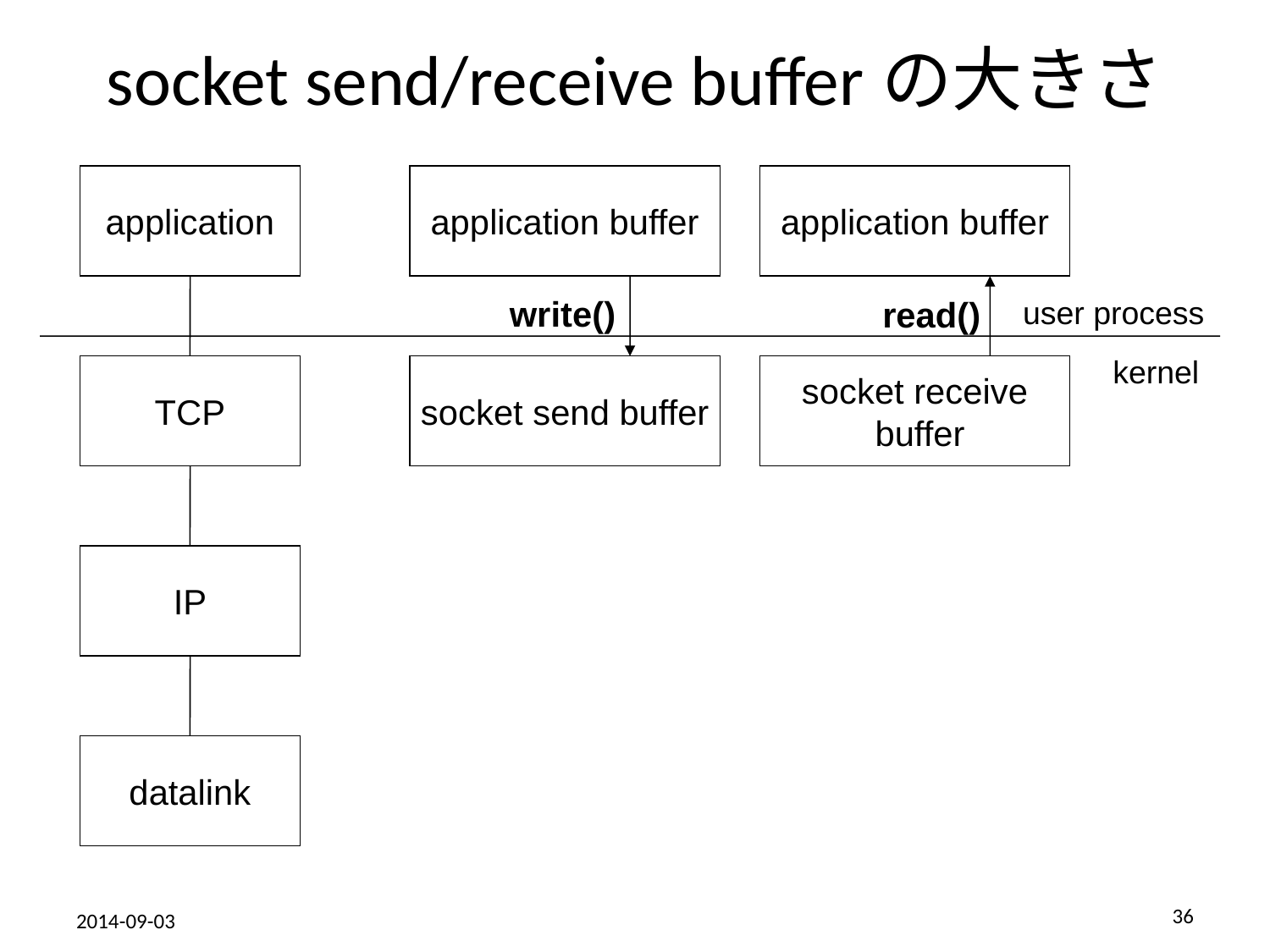

# socket send/receive bufferの大きさ
application
application buffer
application buffer

write()
read()
user process

kernel
TCP
socket send buffer
socket receive
 buffer

IP

datalink
36
2014-09-03